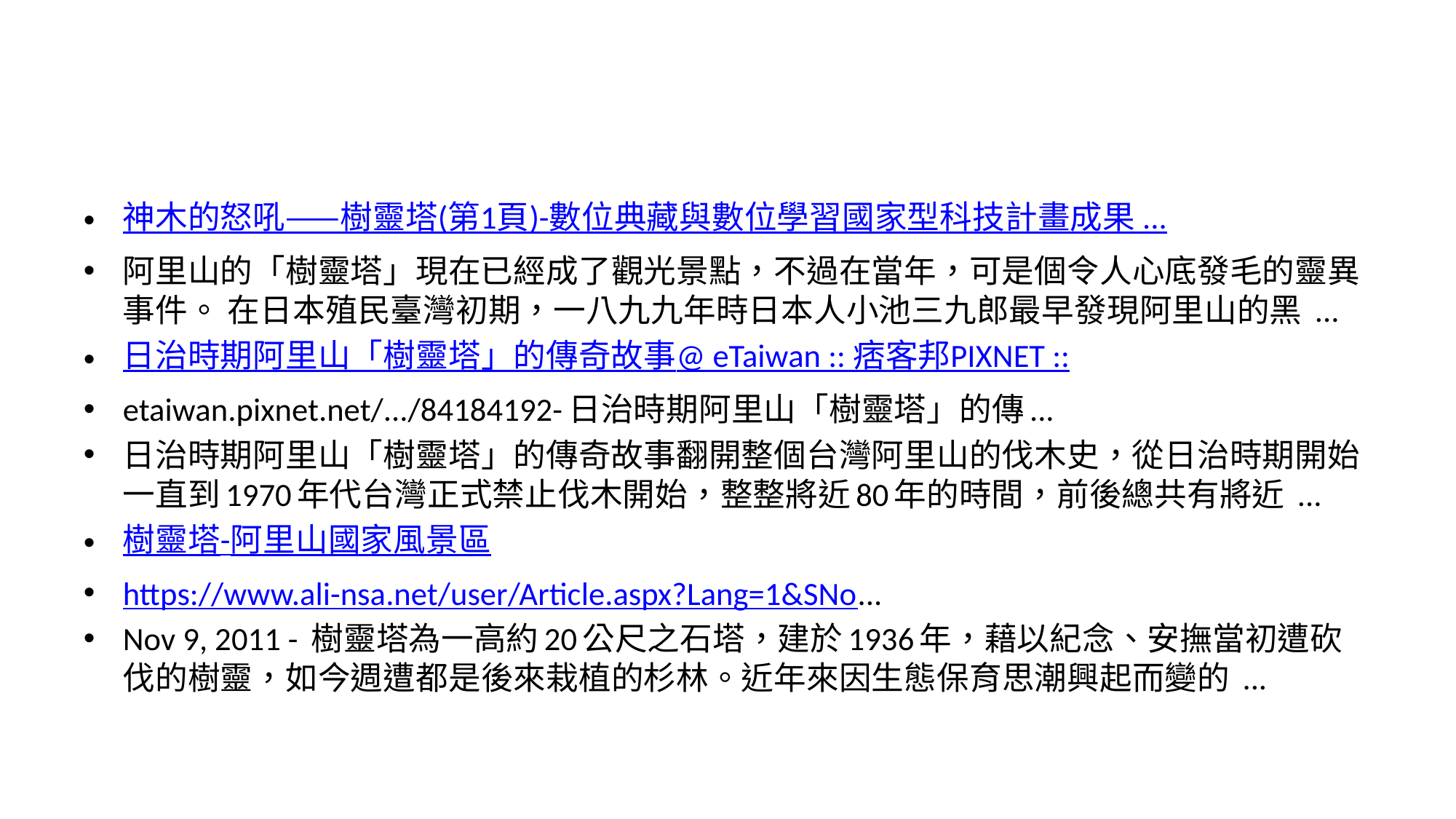

#
神木的怒吼——樹靈塔(第1頁)-數位典藏與數位學習國家型科技計畫成果 ...
阿里山的「樹靈塔」現在已經成了觀光景點，不過在當年，可是個令人心底發毛的靈異事件。 在日本殖民臺灣初期，一八九九年時日本人小池三九郎最早發現阿里山的黑 ...
日治時期阿里山「樹靈塔」的傳奇故事@ eTaiwan :: 痞客邦PIXNET ::
etaiwan.pixnet.net/.../84184192-日治時期阿里山「樹靈塔」的傳...
日治時期阿里山「樹靈塔」的傳奇故事翻開整個台灣阿里山的伐木史，從日治時期開始一直到1970年代台灣正式禁止伐木開始，整整將近80年的時間，前後總共有將近 ...
樹靈塔-阿里山國家風景區
https://www.ali-nsa.net/user/Article.aspx?Lang=1&SNo...
Nov 9, 2011 - 樹靈塔為一高約20公尺之石塔，建於1936年，藉以紀念、安撫當初遭砍伐的樹靈，如今週遭都是後來栽植的杉林。近年來因生態保育思潮興起而變的 ...